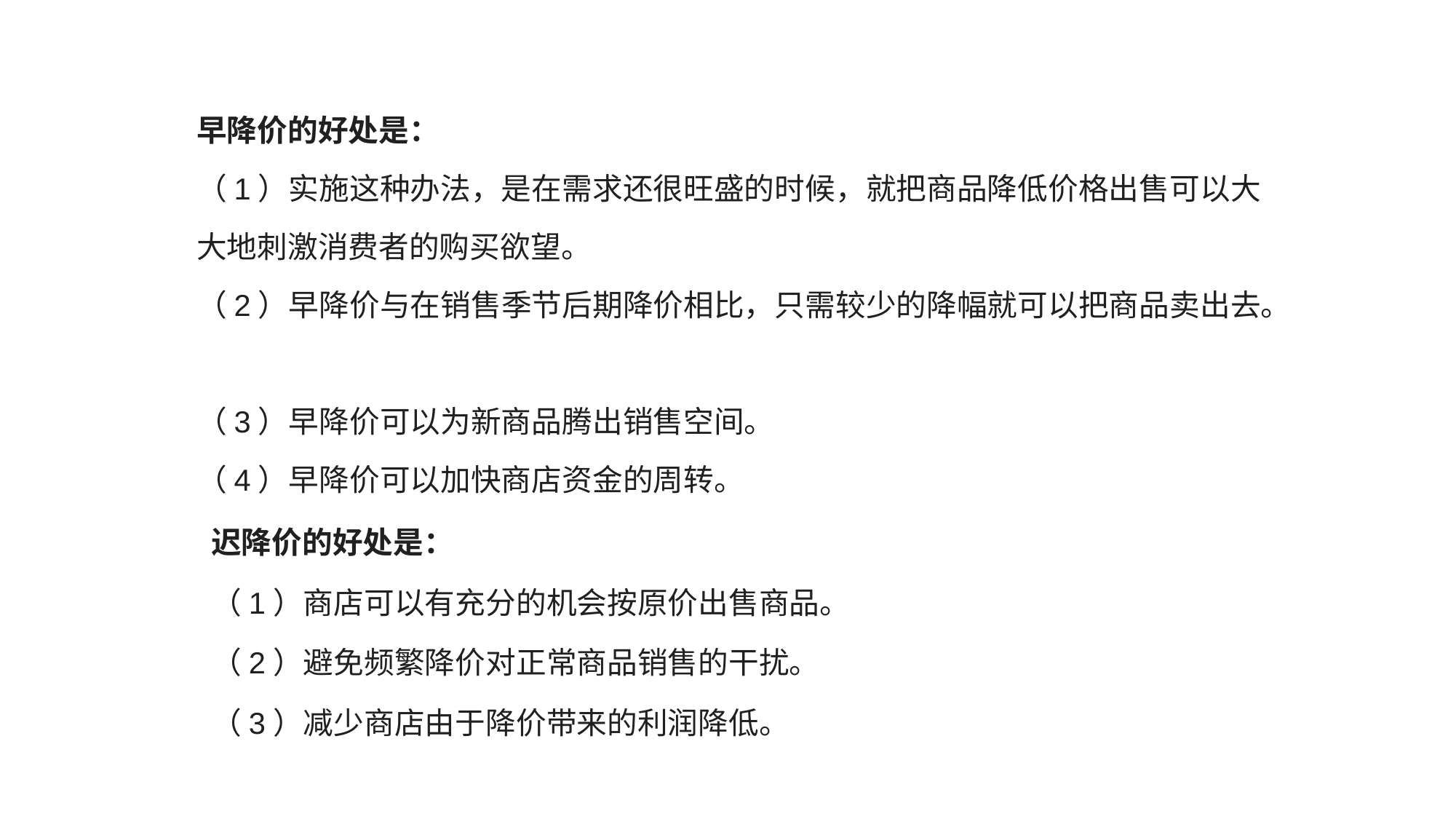

早降价的好处是：
（1）实施这种办法，是在需求还很旺盛的时候，就把商品降低价格出售可以大大地刺激消费者的购买欲望。
（2）早降价与在销售季节后期降价相比，只需较少的降幅就可以把商品卖出去。
（3）早降价可以为新商品腾出销售空间。
（4）早降价可以加快商店资金的周转。
迟降价的好处是：
（1）商店可以有充分的机会按原价出售商品。
（2）避免频繁降价对正常商品销售的干扰。
（3）减少商店由于降价带来的利润降低。